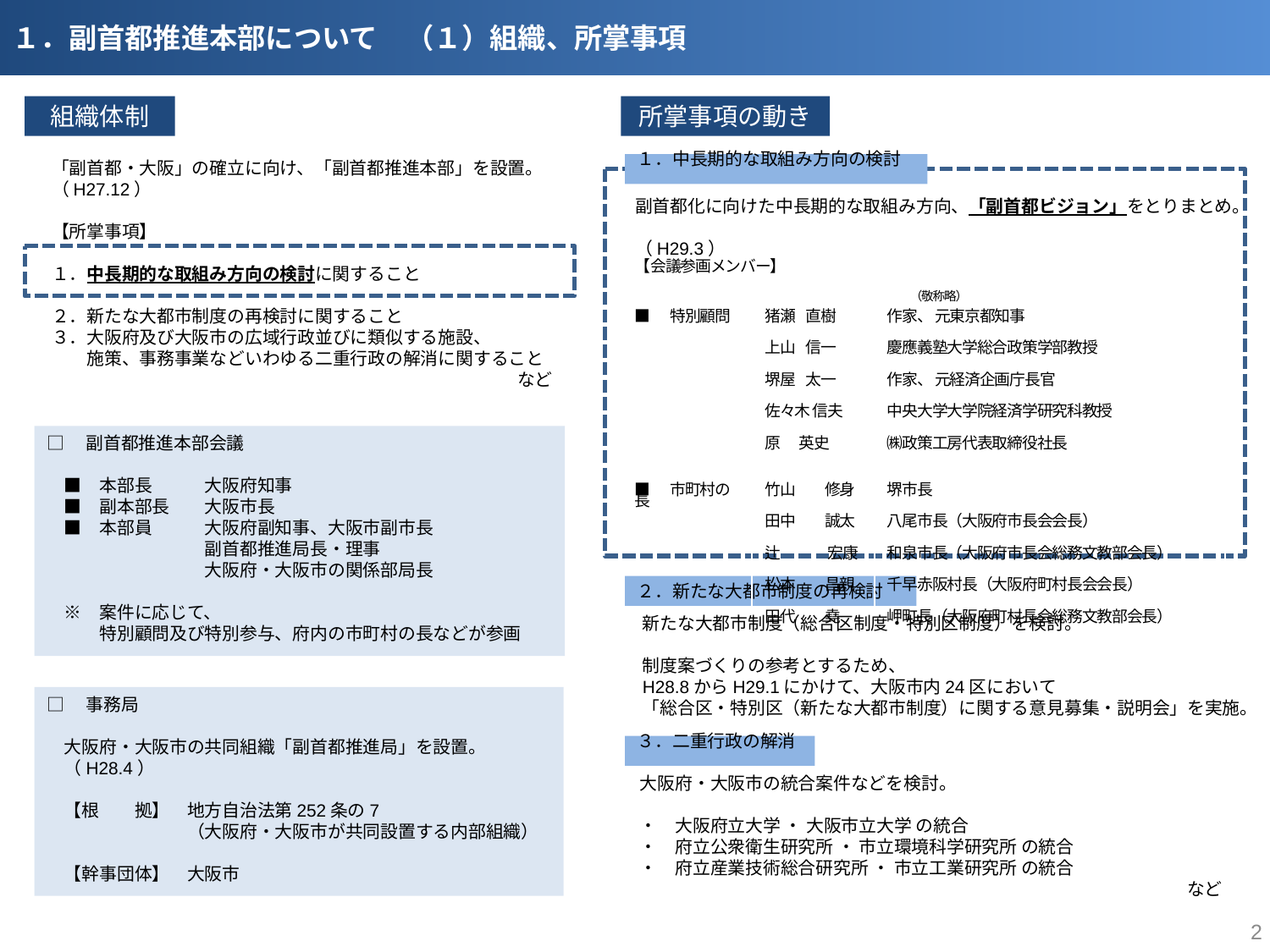

１．副首都推進本部について　（１）組織、所掌事項
組織体制
所掌事項の動き
「副首都・大阪」の確立に向け、「副首都推進本部」を設置。
（H27.12）

【所掌事項】

１．中長期的な取組み方向の検討に関すること

２．新たな大都市制度の再検討に関すること
３．大阪府及び大阪市の広域行政並びに類似する施設、
　　施策、事務事業などいわゆる二重行政の解消に関すること
など
１．中長期的な取組み方向の検討

　副首都化に向けた中長期的な取組み方向、「副首都ビジョン」をとりまとめ。
　（H29.3）

| 【会議参画メンバー】 |  |  |
| --- | --- | --- |
|  |  | （敬称略） |
| ■　特別顧問 | 猪瀬 直樹 | 作家、 元東京都知事 |
|  | 上山 信一 | 慶應義塾大学総合政策学部教授 |
|  | 堺屋 太一 | 作家、 元経済企画庁長官 |
|  | 佐々木 信夫 | 中央大学大学院経済学研究科教授 |
|  | 原 英史 | ㈱政策工房代表取締役社長 |
|  |  |  |
| ■　市町村の長 | 竹山　　修身 | 堺市長 |
|  | 田中　　誠太 | 八尾市長（大阪府市長会会長） |
|  | 辻　　　 宏康 | 和泉市長（大阪府市長会総務文教部会長） |
|  | 松本　　昌親 | 千早赤阪村長（大阪府町村長会会長） |
|  | 田代　　堯 | 岬町長（大阪府町村長会総務文教部会長） |
□　副首都推進本部会議

　■　本部長　　　大阪府知事
　■　副本部長　　大阪市長
　■　本部員　　　大阪府副知事、大阪市副市長
　　　　　　　　　副首都推進局長・理事
　　　　　　　　　大阪府・大阪市の関係部局長

　※　案件に応じて、
　　　特別顧問及び特別参与、府内の市町村の長などが参画
２．新たな大都市制度の再検討
新たな大都市制度（総合区制度・特別区制度）を検討。

制度案づくりの参考とするため、
H28.8からH29.1にかけて、大阪市内24区において
「総合区・特別区（新たな大都市制度）に関する意見募集・説明会」を実施。
□　事務局

　大阪府・大阪市の共同組織「副首都推進局」を設置。
　（H28.4）

　【根　　拠】　地方自治法第252条の7
　　　　　　　　（大阪府・大阪市が共同設置する内部組織）

　【幹事団体】　大阪市
３．二重行政の解消
　大阪府・大阪市の統合案件などを検討。

　・　大阪府立大学 ・ 大阪市立大学 の統合
　・　府立公衆衛生研究所 ・ 市立環境科学研究所 の統合
　・　府立産業技術総合研究所 ・ 市立工業研究所 の統合
など
2